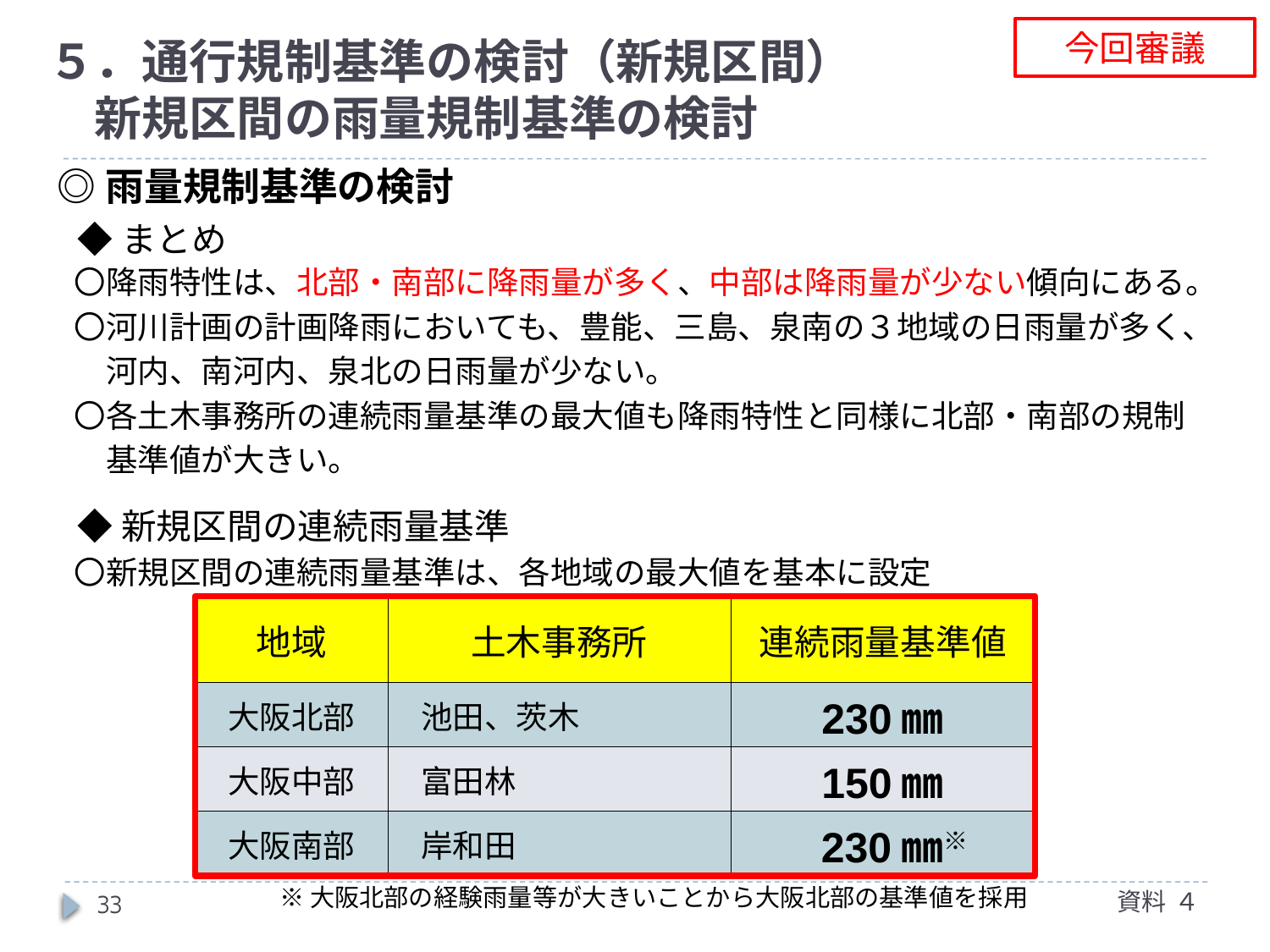

今回審議
# ５．通行規制基準の検討（新規区間） 　新規区間の雨量規制基準の検討
◎雨量規制基準の検討
◆まとめ
〇降雨特性は、北部・南部に降雨量が多く、中部は降雨量が少ない傾向にある。
〇河川計画の計画降雨においても、豊能、三島、泉南の３地域の日雨量が多く、
　河内、南河内、泉北の日雨量が少ない。
〇各土木事務所の連続雨量基準の最大値も降雨特性と同様に北部・南部の規制
　基準値が大きい。

◆新規区間の連続雨量基準
〇新規区間の連続雨量基準は、各地域の最大値を基本に設定
| 地域 | 土木事務所 | 連続雨量基準値 |
| --- | --- | --- |
| 大阪北部 | 池田、茨木 | 230㎜ |
| 大阪中部 | 富田林 | 150㎜ |
| 大阪南部 | 岸和田 | 230㎜※ |

※大阪北部の経験雨量等が大きいことから大阪北部の基準値を採用
資料 ４
33